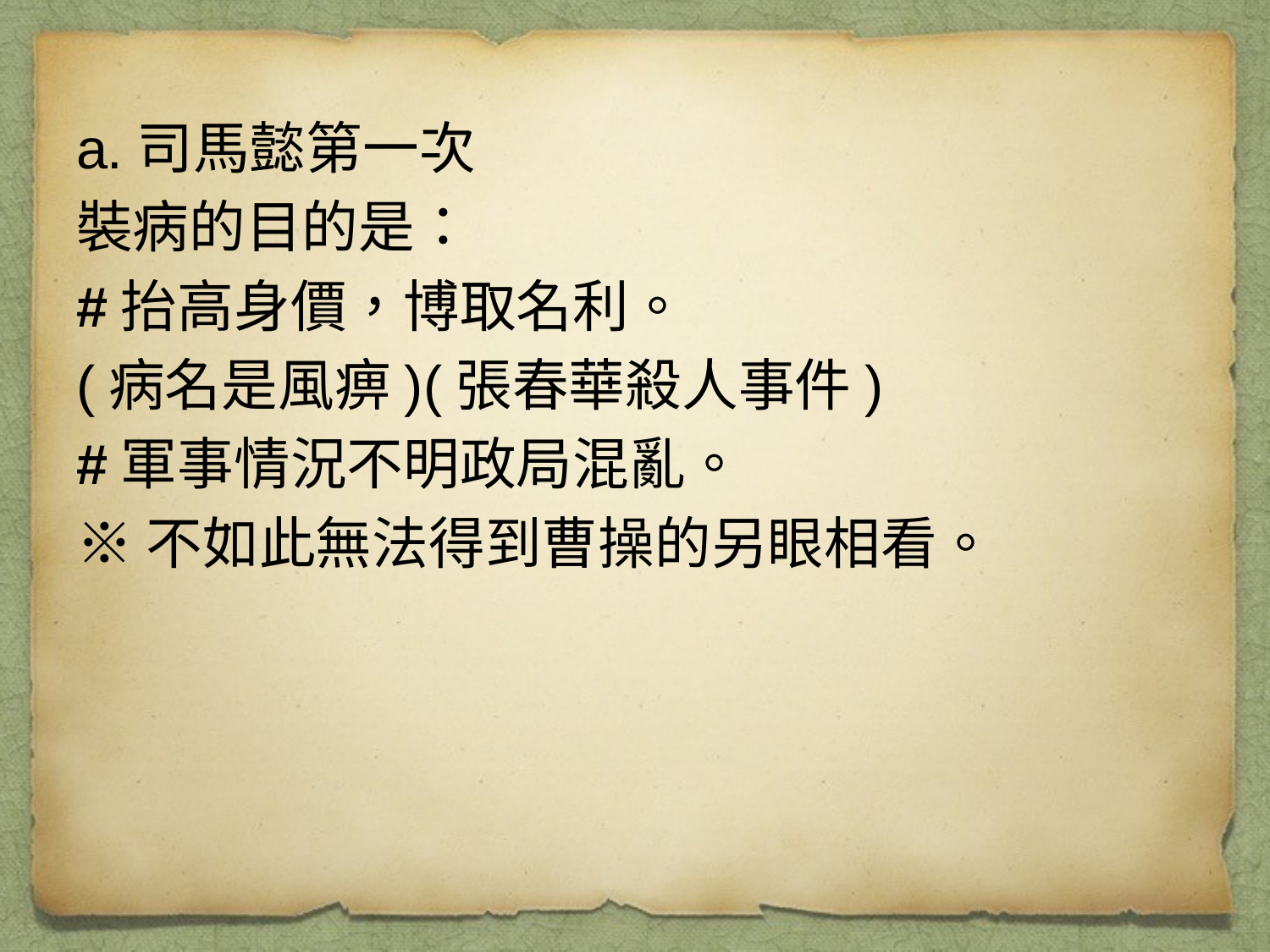

#
a.司馬懿第一次
裝病的目的是：
#抬高身價，博取名利。
(病名是風痹)(張春華殺人事件)
#軍事情況不明政局混亂。
※不如此無法得到曹操的另眼相看。